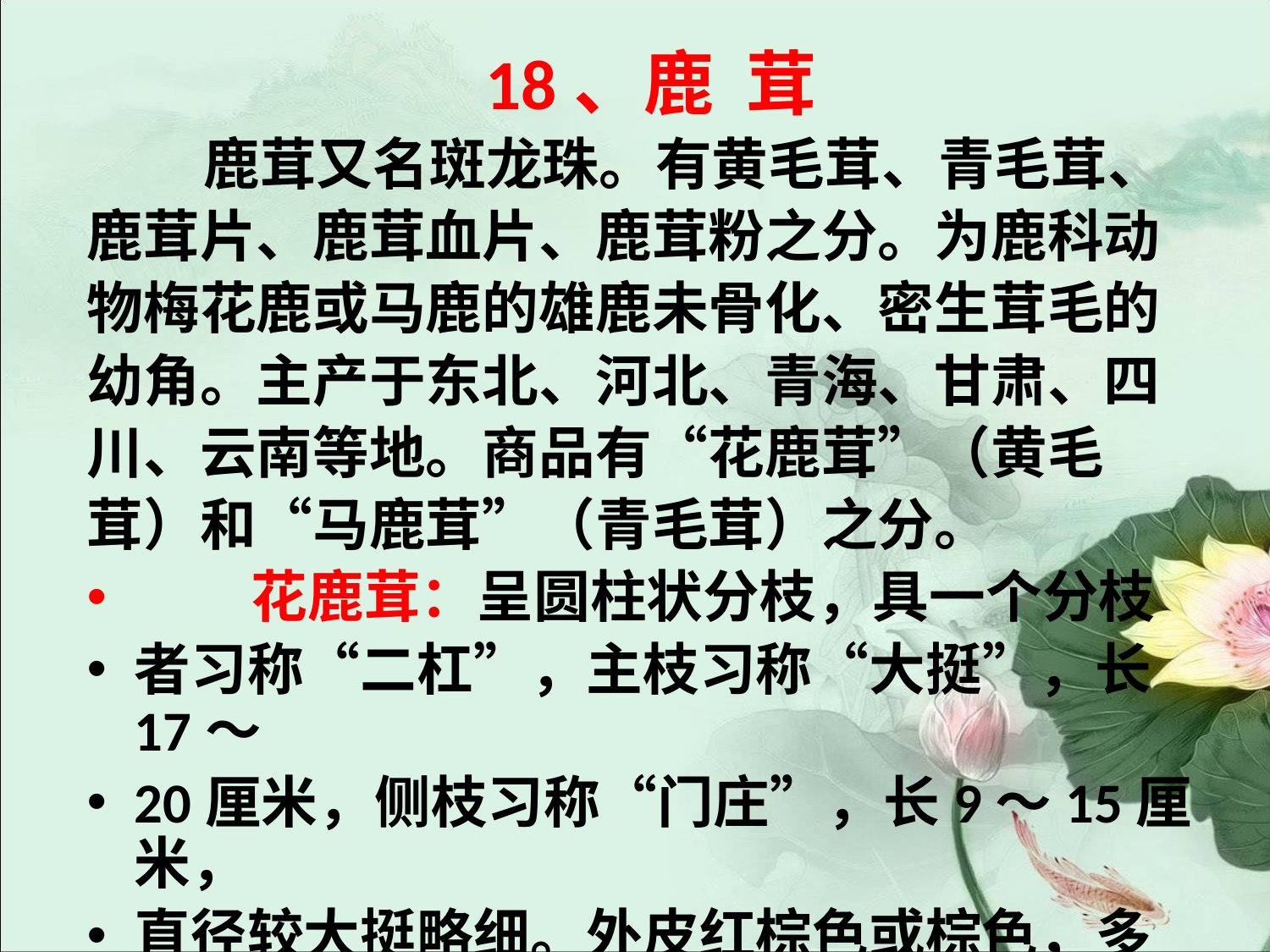

#
18、鹿  茸
        鹿茸又名斑龙珠。有黄毛茸、青毛茸、
鹿茸片、鹿茸血片、鹿茸粉之分。为鹿科动
物梅花鹿或马鹿的雄鹿未骨化、密生茸毛的
幼角。主产于东北、河北、青海、甘肃、四
川、云南等地。商品有“花鹿茸”（黄毛
茸）和“马鹿茸”（青毛茸）之分。
        花鹿茸：呈圆柱状分枝，具一个分枝
者习称“二杠”，主枝习称“大挺”，长17～
20厘米，侧枝习称“门庄”，长9～15厘米，
直径较大挺略细。外皮红棕色或棕色，多